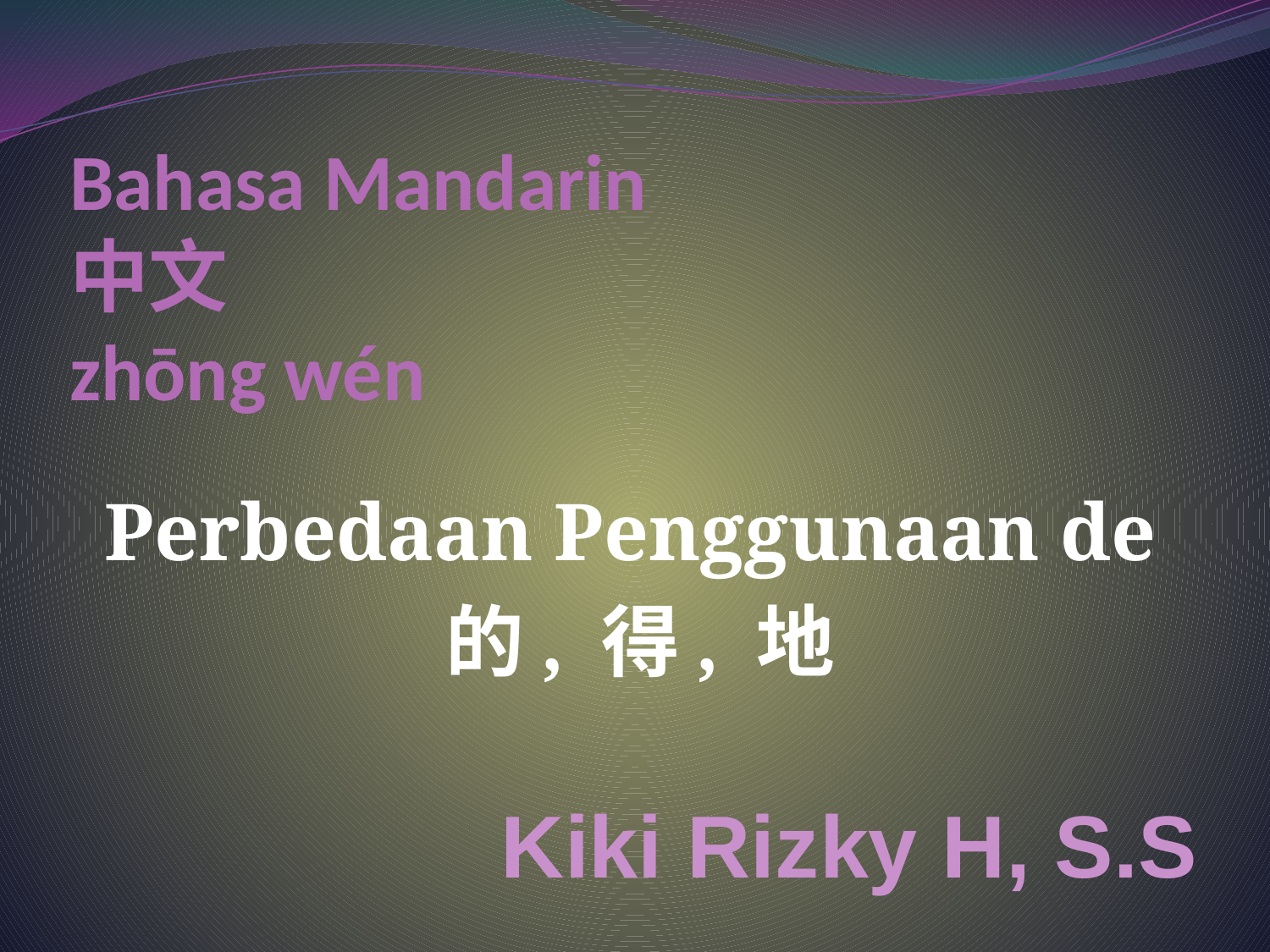

# Bahasa Mandarin 中文 zhōng wén
Perbedaan Penggunaan de
的, 得, 地
Kiki Rizky H, S.S